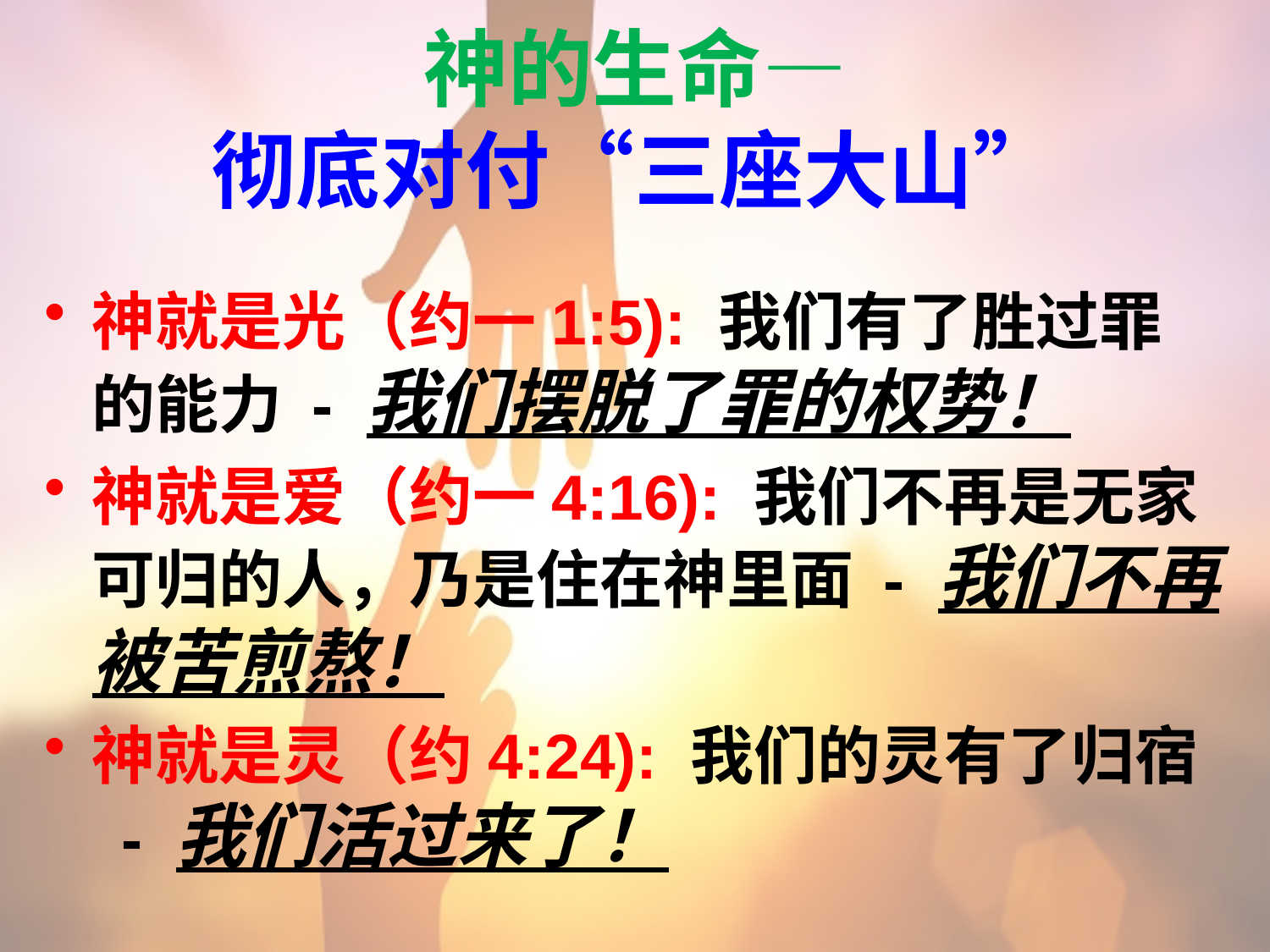

# 神的生命— 彻底对付“三座大山”
神就是光（约一1:5): 我们有了胜过罪的能力 - 我们摆脱了罪的权势！
神就是爱（约一4:16): 我们不再是无家可归的人，乃是住在神里面 - 我们不再被苦煎熬！
神就是灵（约4:24): 我们的灵有了归宿 - 我们活过来了！